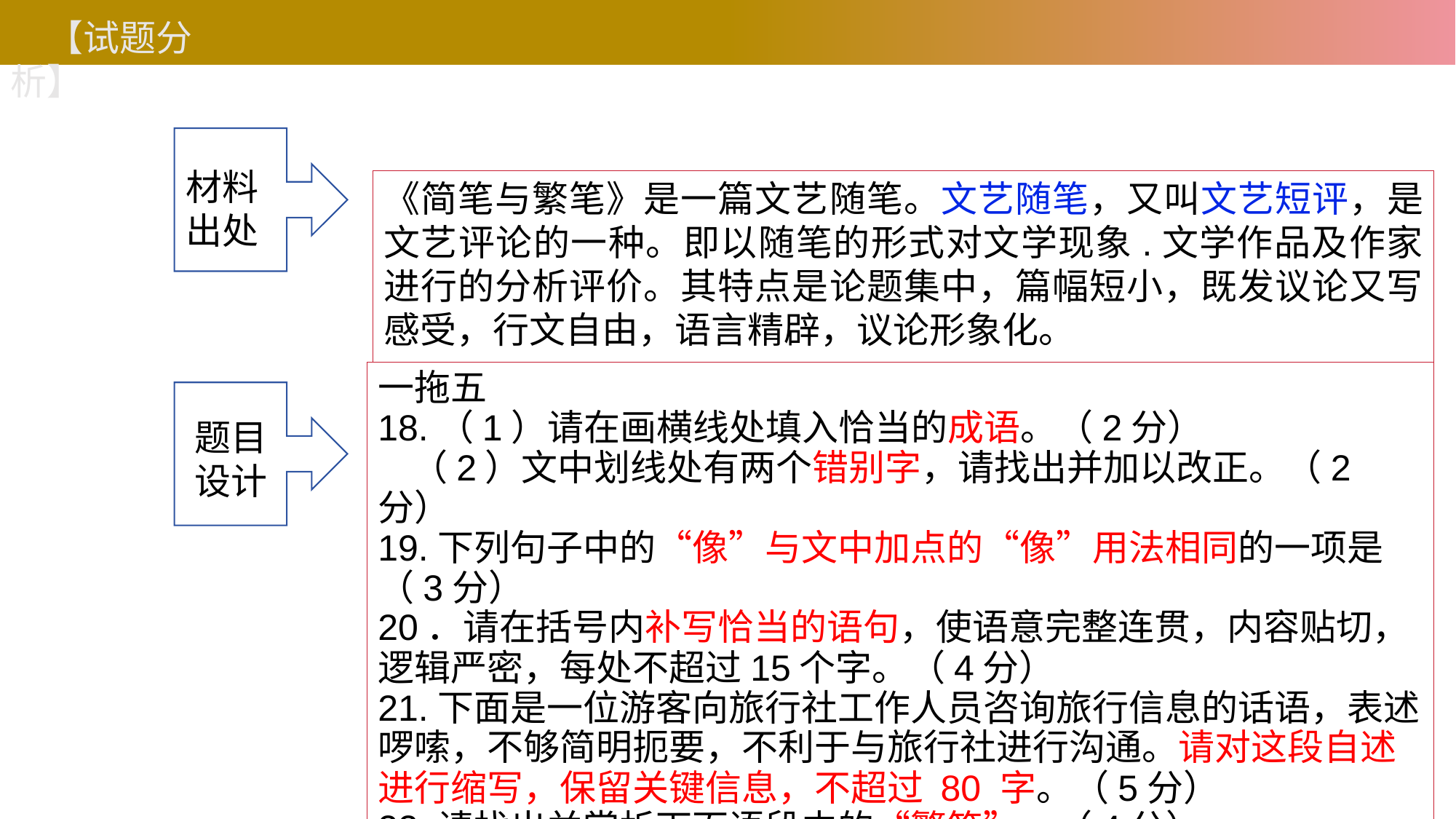

【试题分析】

材料出处
《简笔与繁笔》是一篇文艺随笔。文艺随笔，又叫文艺短评，是文艺评论的一种。即以随笔的形式对文学现象.文学作品及作家进行的分析评价。其特点是论题集中，篇幅短小，既发议论又写感受，行文自由，语言精辟，议论形象化。

一拖五
18.（1）请在画横线处填入恰当的成语。（2分）
   （2）文中划线处有两个错别字，请找出并加以改正。（2分）
19.下列句子中的“像”与文中加点的“像”用法相同的一项是（3分）
20．请在括号内补写恰当的语句，使语意完整连贯，内容贴切，逻辑严密，每处不超过15个字。（4分）
21.下面是一位游客向旅行社工作人员咨询旅行信息的话语，表述啰嗦，不够简明扼要，不利于与旅行社进行沟通。请对这段自述进行缩写，保留关键信息，不超过 80 字。（5分）
22.请找出并赏析下面语段中的“繁笔”。（4分）

题目设计